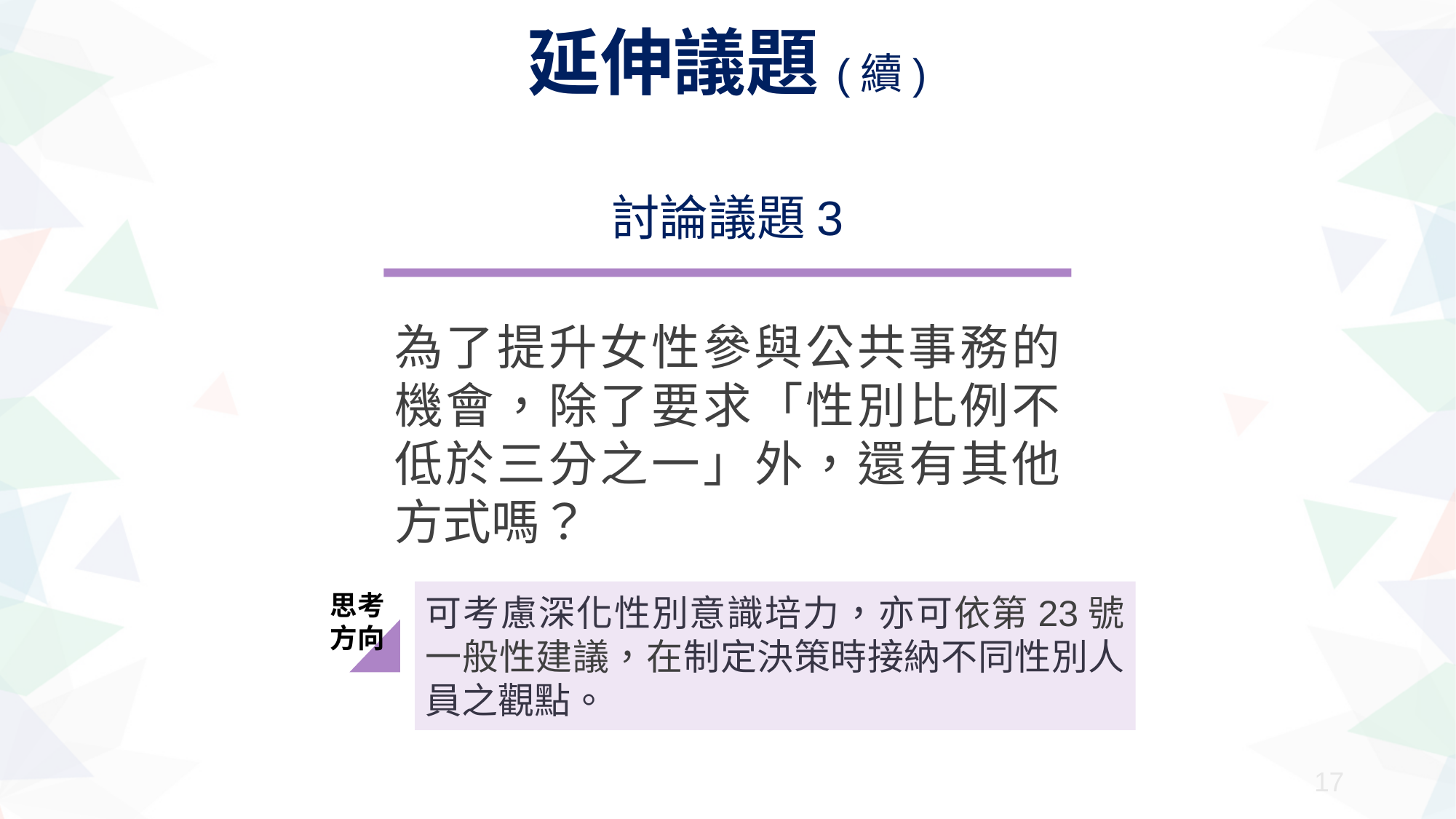

延伸議題(續)
討論議題3

為了提升女性參與公共事務的機會，除了要求「性別比例不低於三分之一」外，還有其他方式嗎？
可考慮深化性別意識培力，亦可依第23號一般性建議，在制定決策時接納不同性別人員之觀點。
思考方向

17